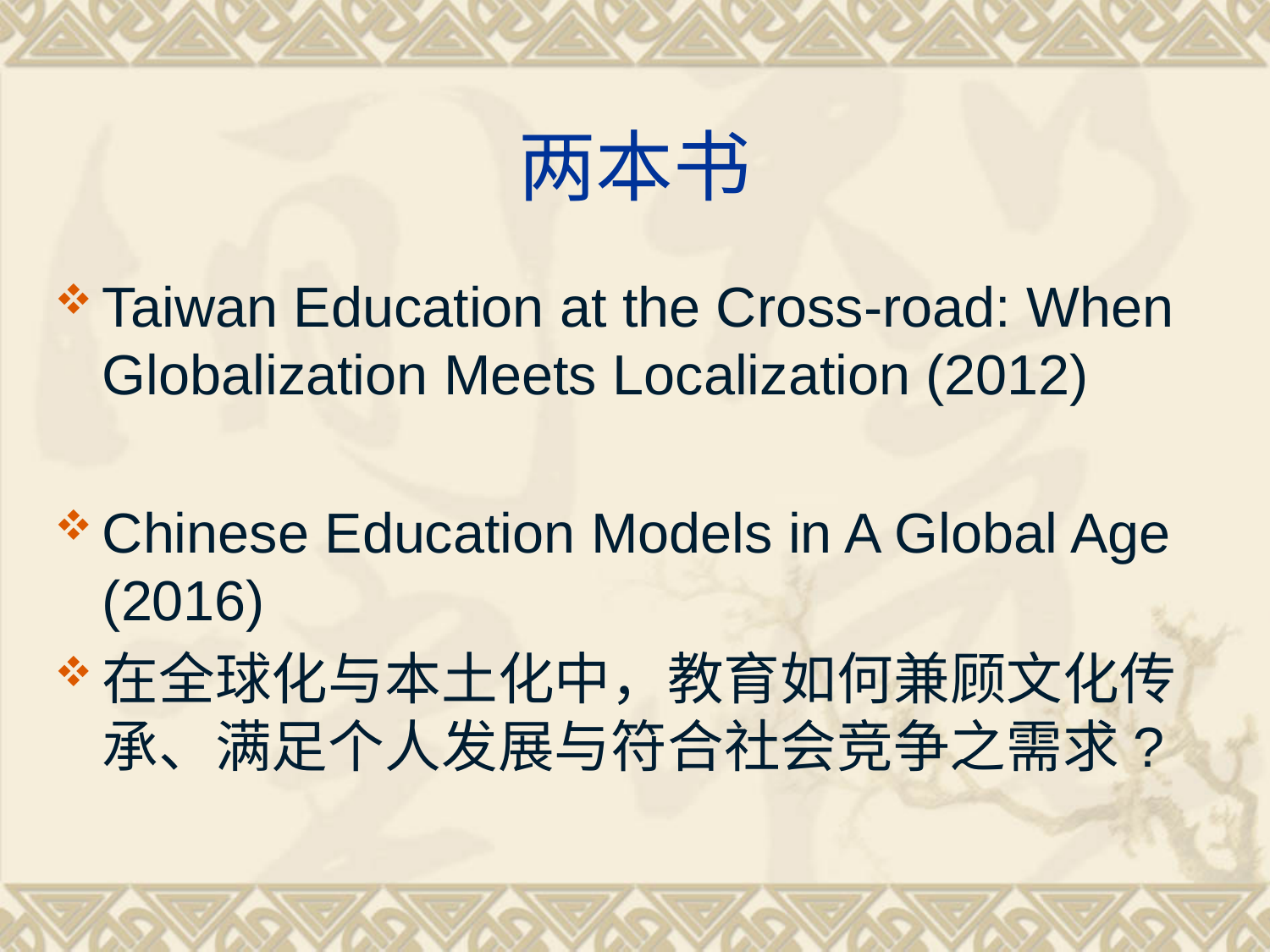

# 两本书
Taiwan Education at the Cross-road: When Globalization Meets Localization (2012)

Chinese Education Models in A Global Age (2016)
在全球化与本土化中，教育如何兼顾文化传承、满足个人发展与符合社会竞争之需求?